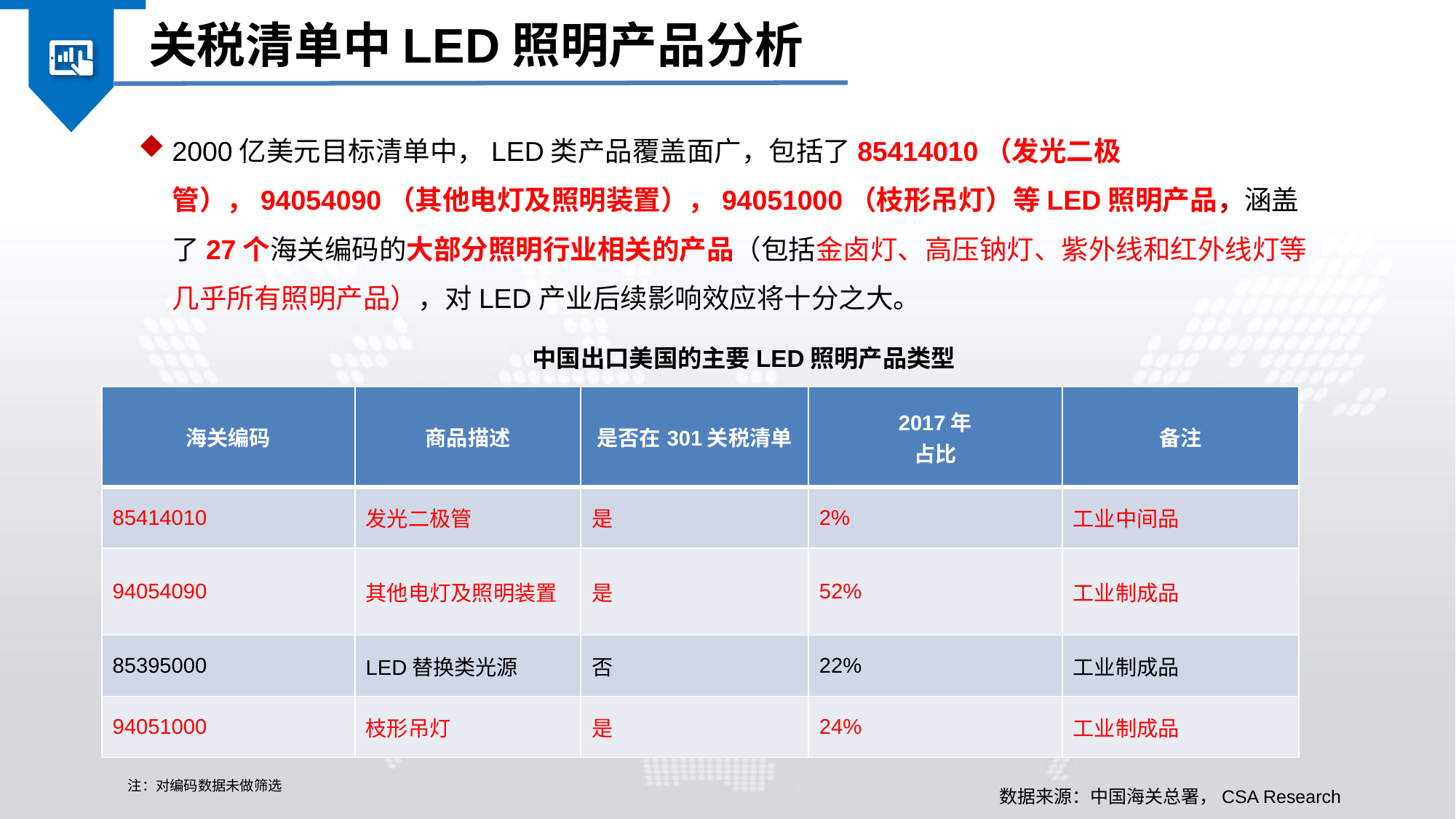

关税清单中LED照明产品分析
2000亿美元目标清单中，LED类产品覆盖面广，包括了85414010（发光二极管），94054090（其他电灯及照明装置），94051000（枝形吊灯）等LED照明产品，涵盖了27个海关编码的大部分照明行业相关的产品（包括金卤灯、高压钠灯、紫外线和红外线灯等几乎所有照明产品），对LED产业后续影响效应将十分之大。
中国出口美国的主要LED照明产品类型
| 海关编码 | 商品描述 | 是否在301关税清单 | 2017年 占比 | 备注 |
| --- | --- | --- | --- | --- |
| 85414010 | 发光二极管 | 是 | 2% | 工业中间品 |
| 94054090 | 其他电灯及照明装置 | 是 | 52% | 工业制成品 |
| 85395000 | LED替换类光源 | 否 | 22% | 工业制成品 |
| 94051000 | 枝形吊灯 | 是 | 24% | 工业制成品 |
19
注：对编码数据未做筛选
数据来源：中国海关总署，CSA Research